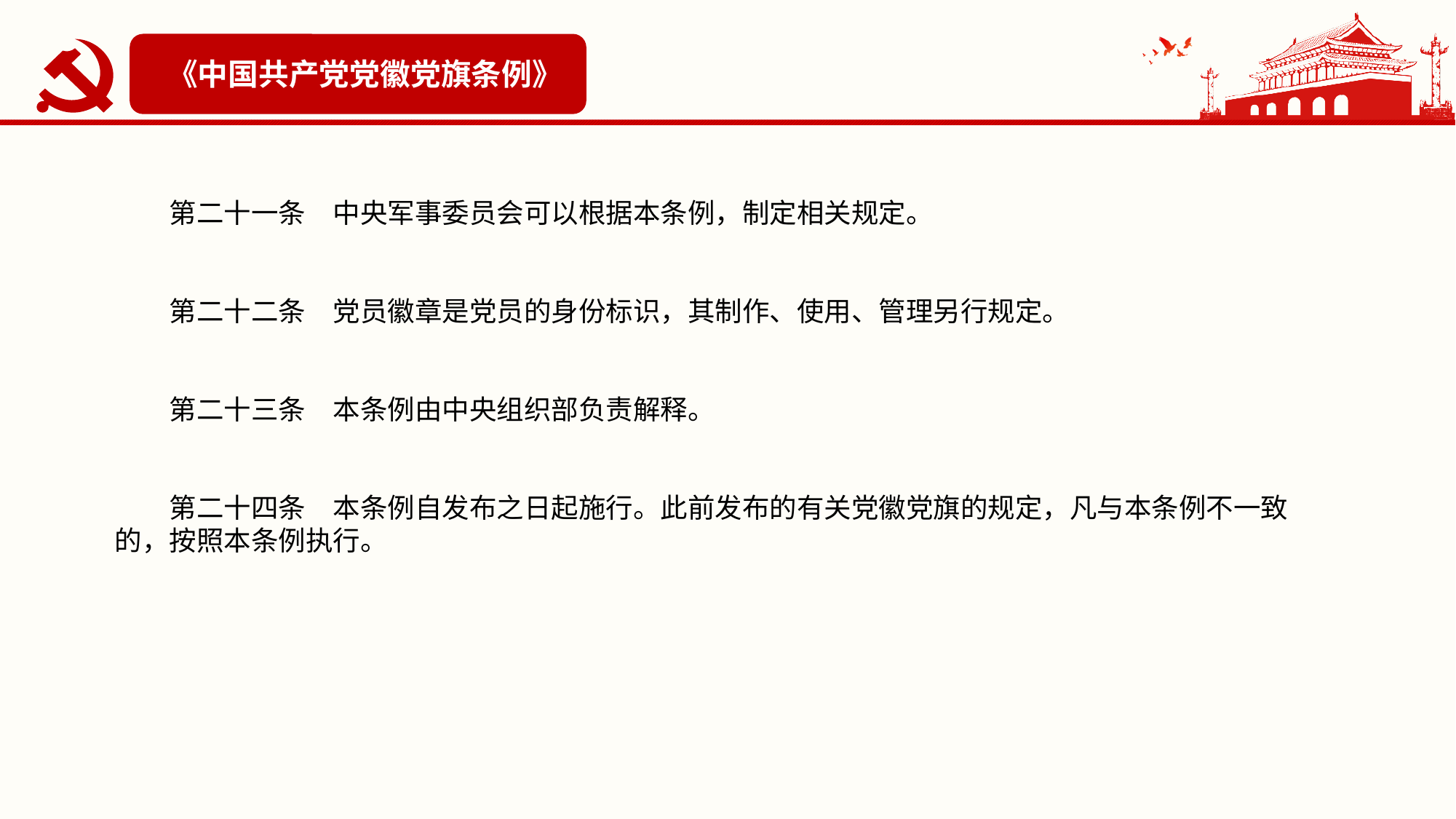

《中国共产党党徽党旗条例》
　　第二十一条　中央军事委员会可以根据本条例，制定相关规定。

　　第二十二条　党员徽章是党员的身份标识，其制作、使用、管理另行规定。

　　第二十三条　本条例由中央组织部负责解释。

　　第二十四条　本条例自发布之日起施行。此前发布的有关党徽党旗的规定，凡与本条例不一致的，按照本条例执行。